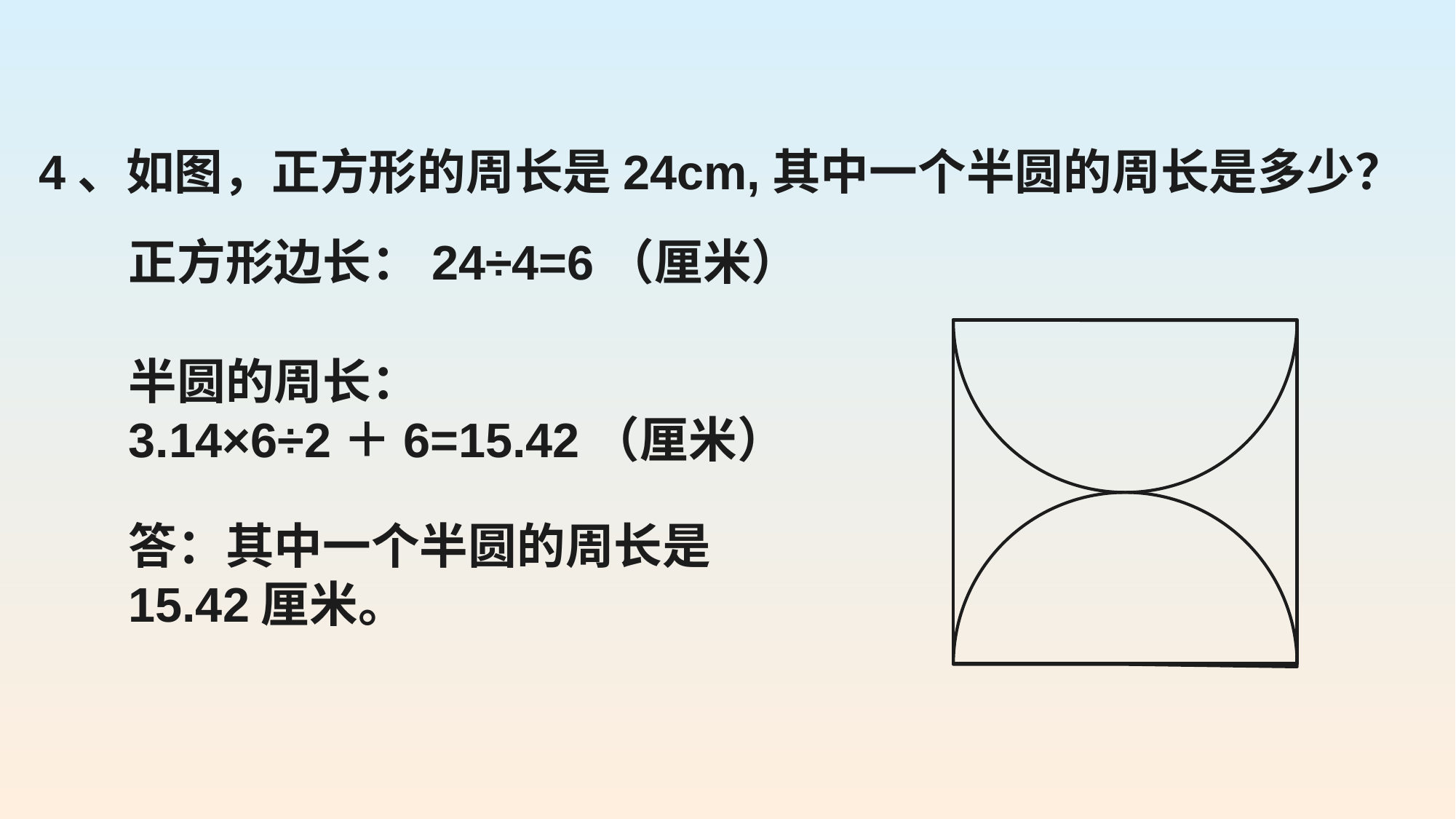

4、如图，正方形的周长是24cm,其中一个半圆的周长是多少？

正方形边长：24÷4=6（厘米）

半圆的周长：
3.14×6÷2＋6=15.42（厘米）

答：其中一个半圆的周长是15.42厘米。